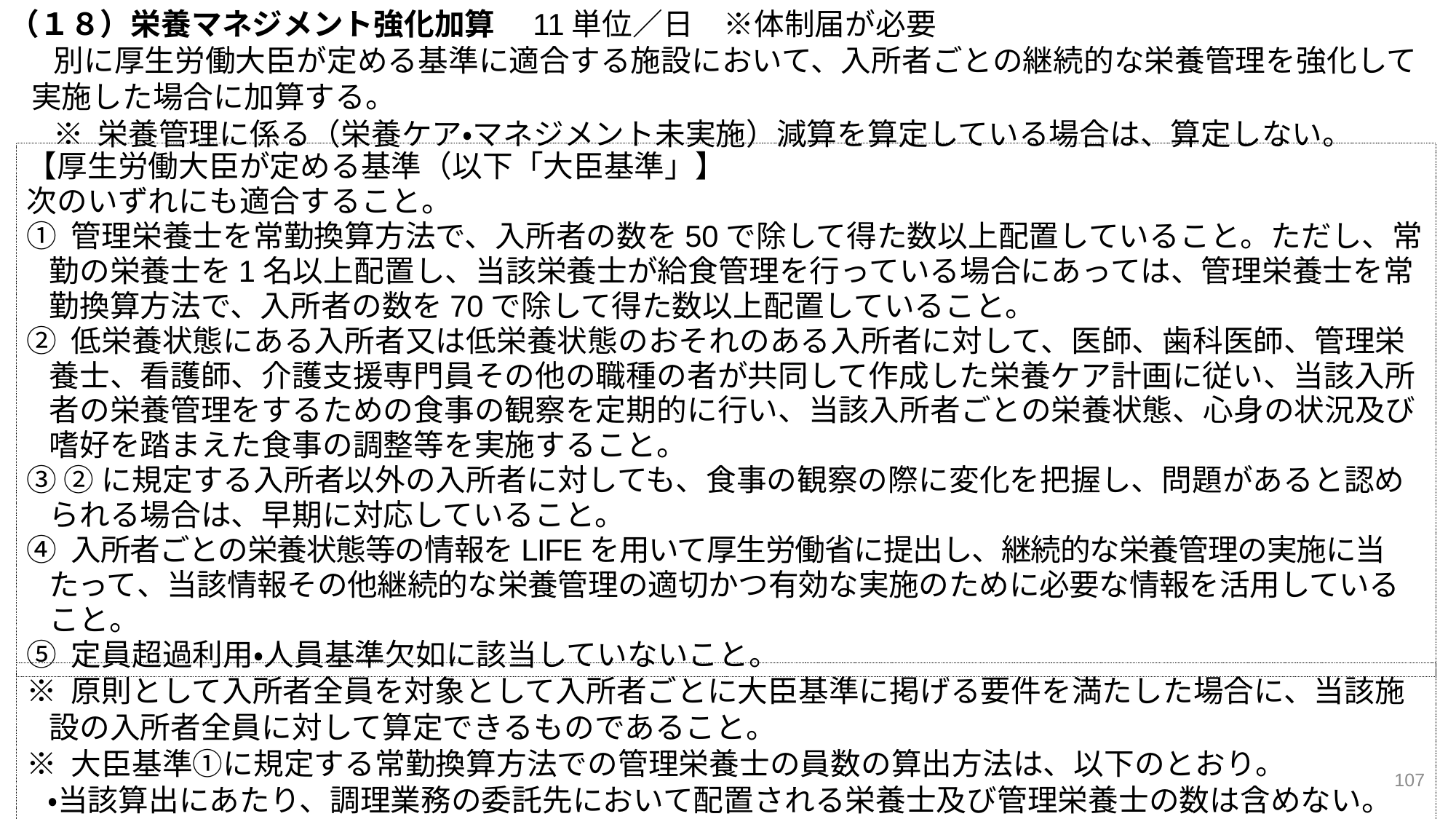

（１８）栄養マネジメント強化加算　11単位／日　※体制届が必要
別に厚生労働大臣が定める基準に適合する施設において、入所者ごとの継続的な栄養管理を強化して実施した場合に加算する。
※ 栄養管理に係る（栄養ケア・マネジメント未実施）減算を算定している場合は、算定しない。
【厚生労働大臣が定める基準（以下「大臣基準」】
次のいずれにも適合すること。
① 管理栄養士を常勤換算方法で、入所者の数を50で除して得た数以上配置していること。ただし、常勤の栄養士を1名以上配置し、当該栄養士が給食管理を行っている場合にあっては、管理栄養士を常勤換算方法で、入所者の数を70で除して得た数以上配置していること。
② 低栄養状態にある入所者又は低栄養状態のおそれのある入所者に対して、医師、歯科医師、管理栄養士、看護師、介護支援専門員その他の職種の者が共同して作成した栄養ケア計画に従い、当該入所者の栄養管理をするための食事の観察を定期的に行い、当該入所者ごとの栄養状態、心身の状況及び嗜好を踏まえた食事の調整等を実施すること。
③ ②に規定する入所者以外の入所者に対しても、食事の観察の際に変化を把握し、問題があると認められる場合は、早期に対応していること。
④ 入所者ごとの栄養状態等の情報をLIFEを用いて厚生労働省に提出し、継続的な栄養管理の実施に当たって、当該情報その他継続的な栄養管理の適切かつ有効な実施のために必要な情報を活用していること。
⑤ 定員超過利用・人員基準欠如に該当していないこと。
※ 原則として入所者全員を対象として入所者ごとに大臣基準に掲げる要件を満たした場合に、当該施設の入所者全員に対して算定できるものであること。
※ 大臣基準①に規定する常勤換算方法での管理栄養士の員数の算出方法は、以下のとおり。
・当該算出にあたり、調理業務の委託先において配置される栄養士及び管理栄養士の数は含めない。
107